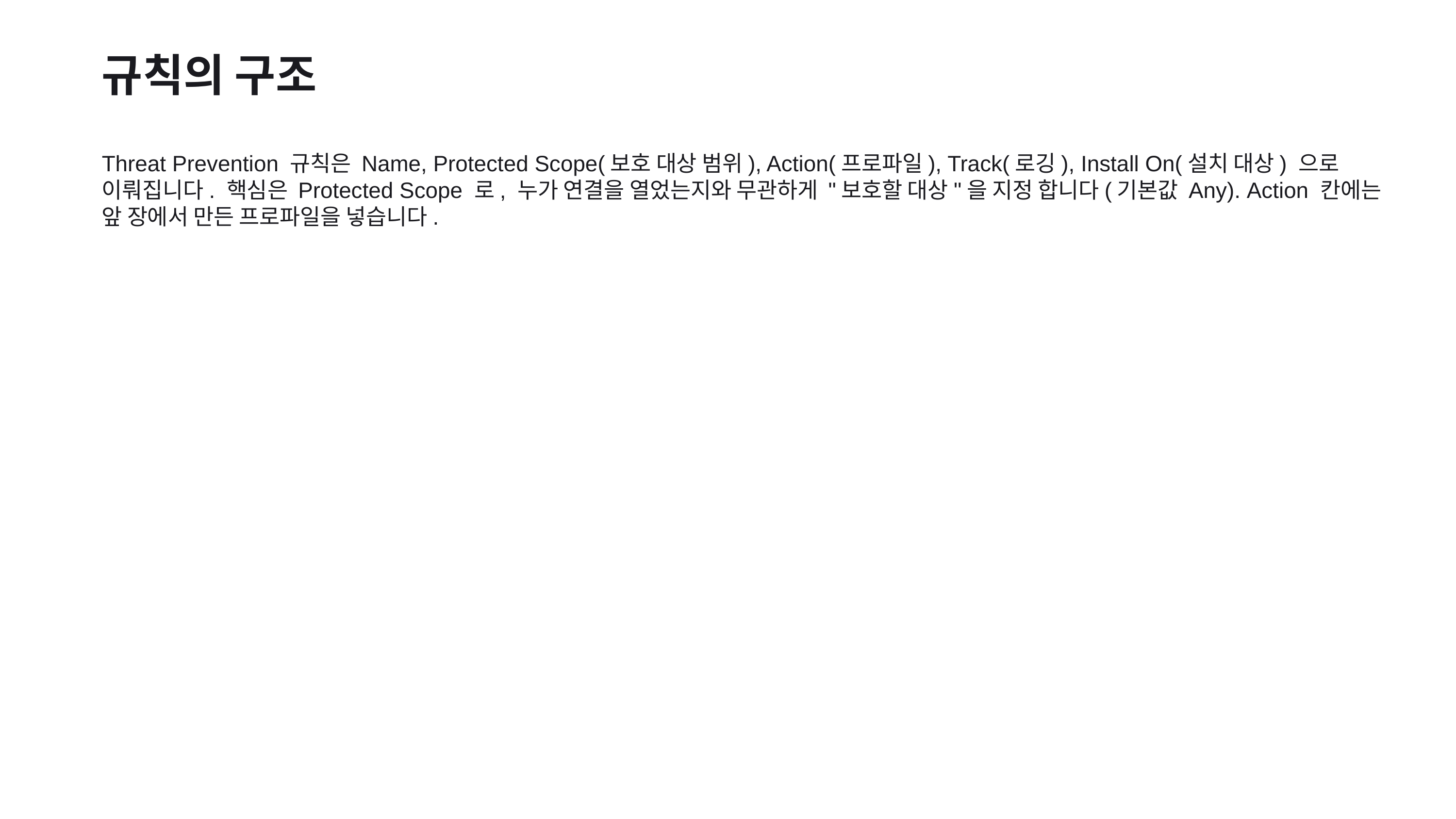

규칙의 구조
Threat Prevention 규칙은 Name, Protected Scope(보호 대상 범위), Action(프로파일), Track(로깅), Install On(설치 대상) 으로 이뤄집니다. 핵심은 Protected Scope 로, 누가 연결을 열었는지와 무관하게 "보호할 대상"을 지정 합니다(기본값 Any). Action 칸에는 앞 장에서 만든 프로파일을 넣습니다.